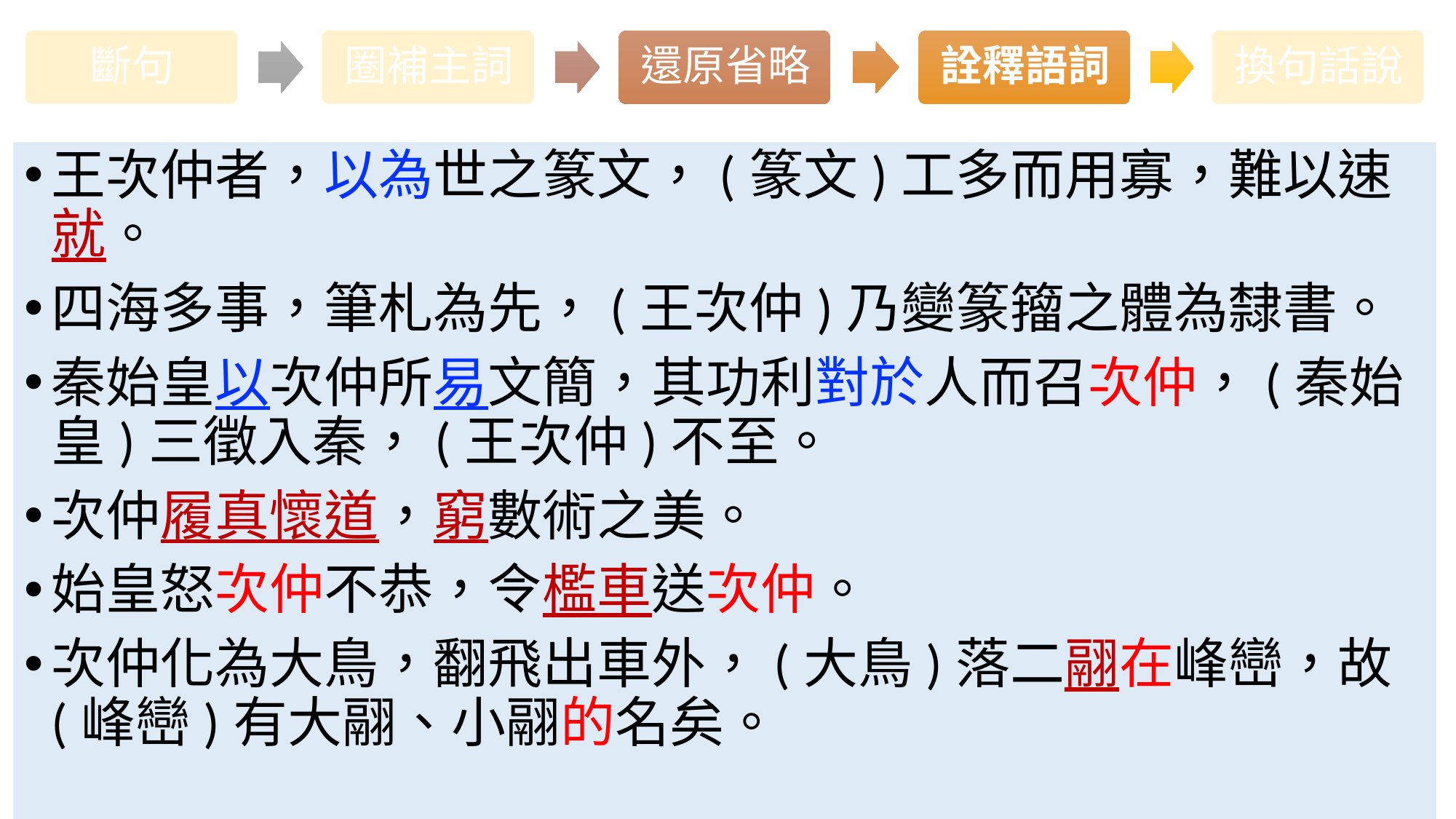

斷句

圈補主詞

還原省略

詮釋語詞

換句話說
王次仲者，以為世之篆文，(篆文)工多而用寡，難以速就。
四海多事，筆札為先，(王次仲)乃變篆籀之體為隸書。
秦始皇以次仲所易文簡，其功利對於人而召次仲，(秦始皇)三徵入秦，(王次仲)不至。
次仲履真懷道，窮數術之美。
始皇怒次仲不恭，令檻車送次仲。
次仲化為大鳥，翻飛出車外，(大鳥)落二翮在峰巒，故(峰巒)有大翮、小翮的名矣。